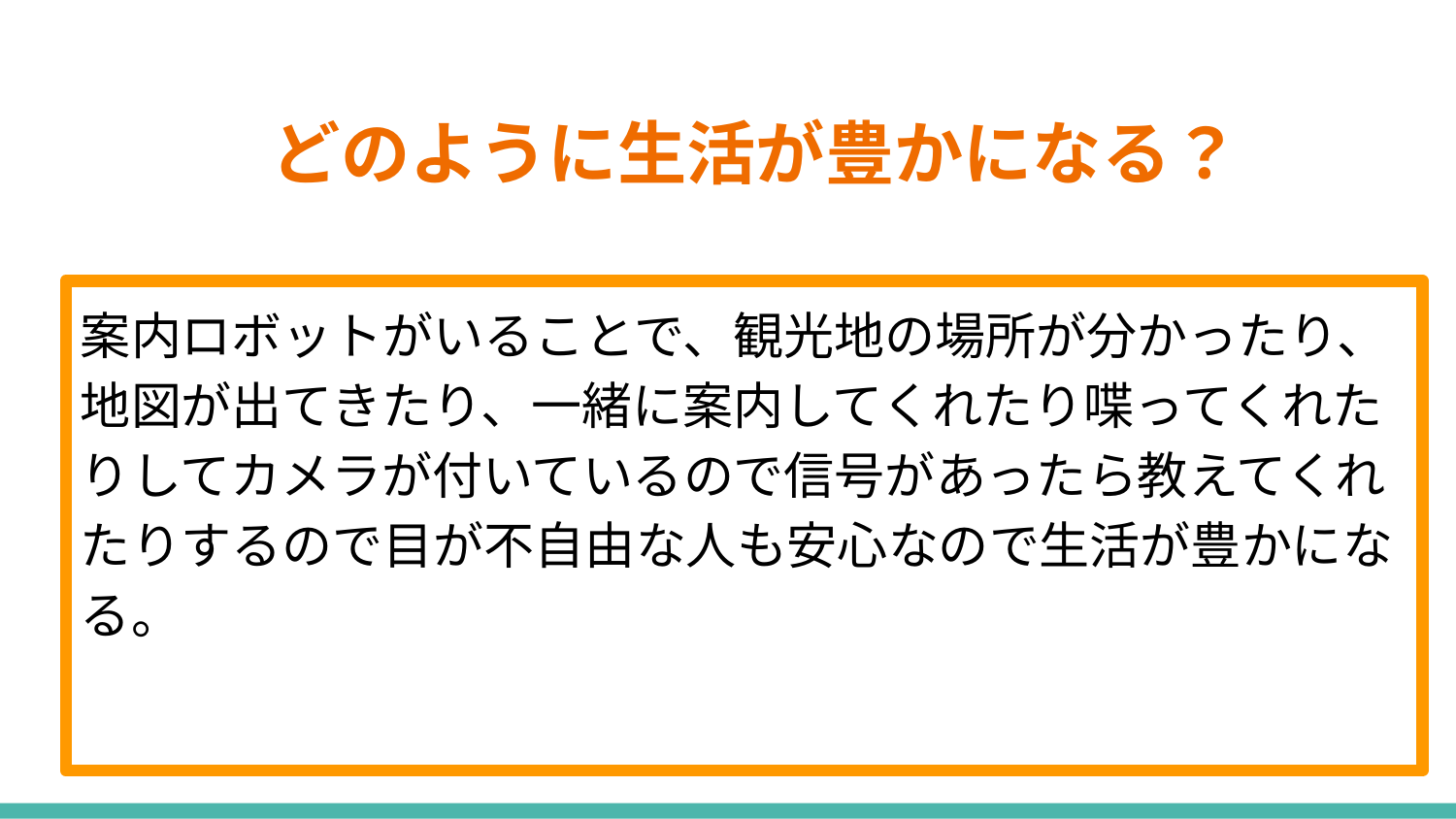

# どのように生活が豊かになる？
案内ロボットがいることで、観光地の場所が分かったり、地図が出てきたり、一緒に案内してくれたり喋ってくれたりしてカメラが付いているので信号があったら教えてくれたりするので目が不自由な人も安心なので生活が豊かになる。